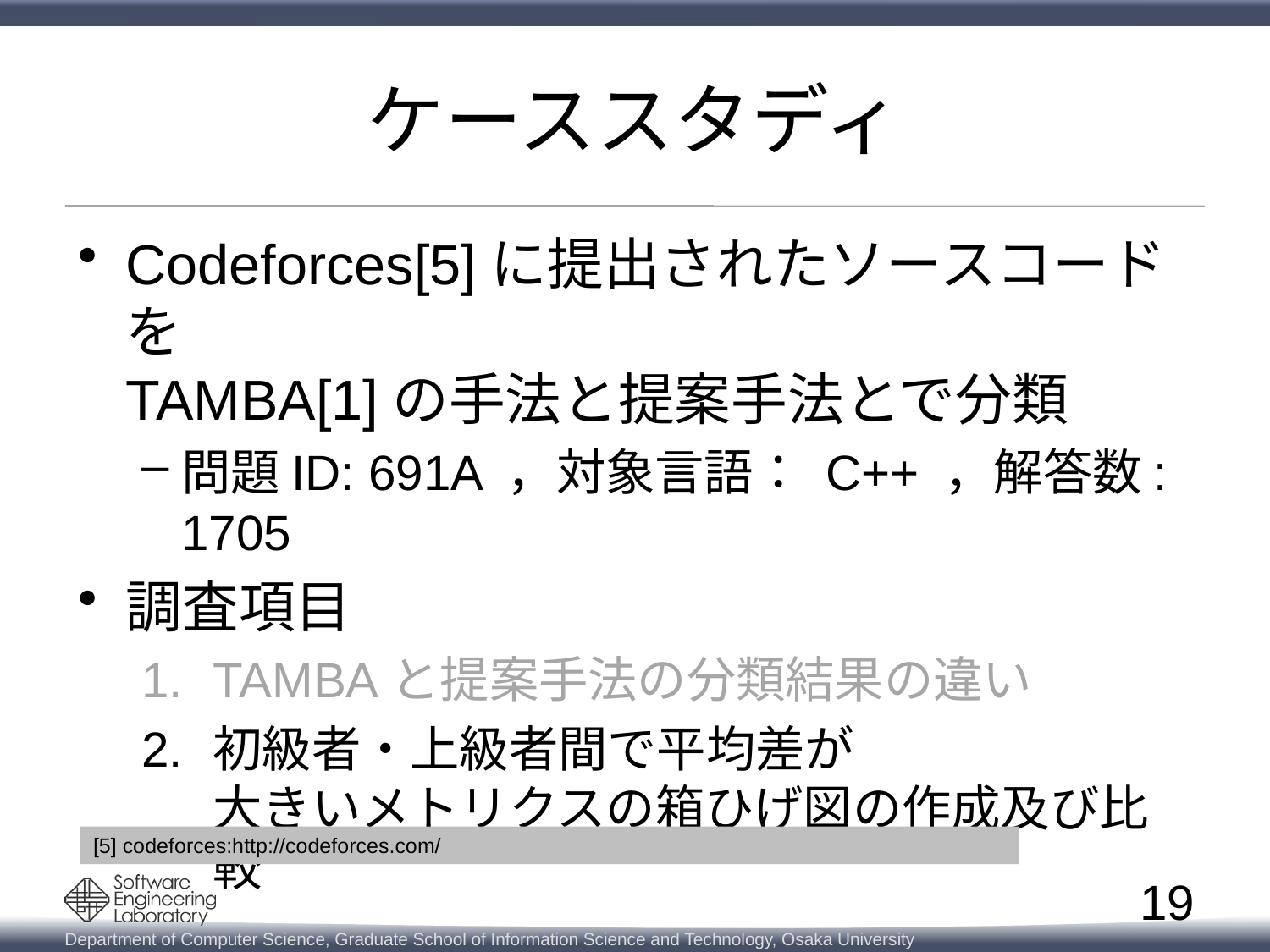

# ケーススタディ
Codeforces[5]に提出されたソースコードを
TAMBA[1]の手法と提案手法とで分類
問題ID: 691A ，対象言語： C++ ，解答数: 1705
調査項目
TAMBAと提案手法の分類結果の違い
初級者・上級者間で平均差が
大きいメトリクスの箱ひげ図の作成及び比較
[5] codeforces:http://codeforces.com/
19